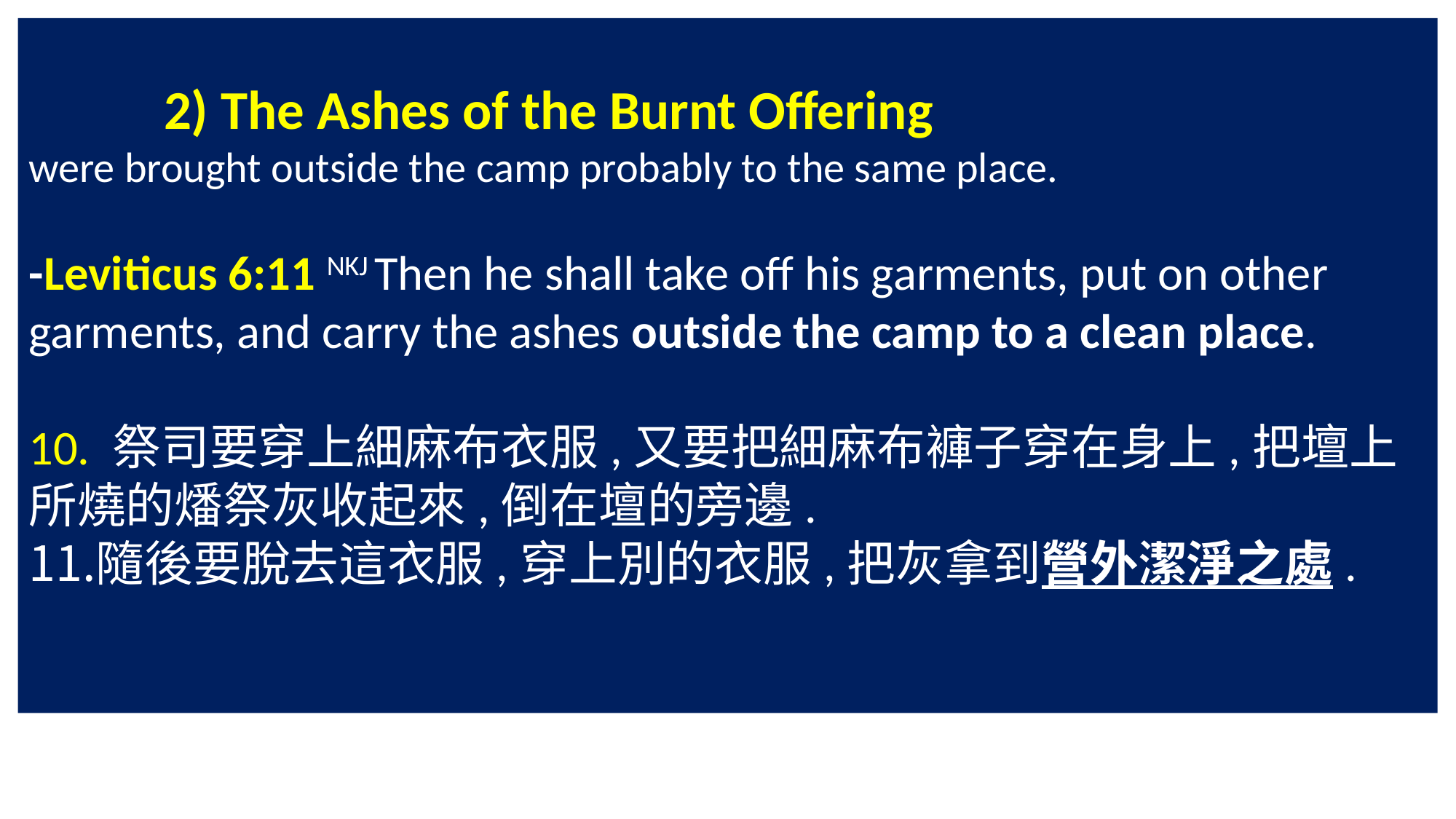

2) The Ashes of the Burnt Offering
were brought outside the camp probably to the same place.

-Leviticus 6:11 NKJ Then he shall take off his garments, put on other garments, and carry the ashes outside the camp to a clean place.

10. 祭司要穿上細麻布衣服,又要把細麻布褲子穿在身上,把壇上所燒的燔祭灰收起來,倒在壇的旁邊.
隨後要脫去這衣服,穿上別的衣服,把灰拿到營外潔淨之處.